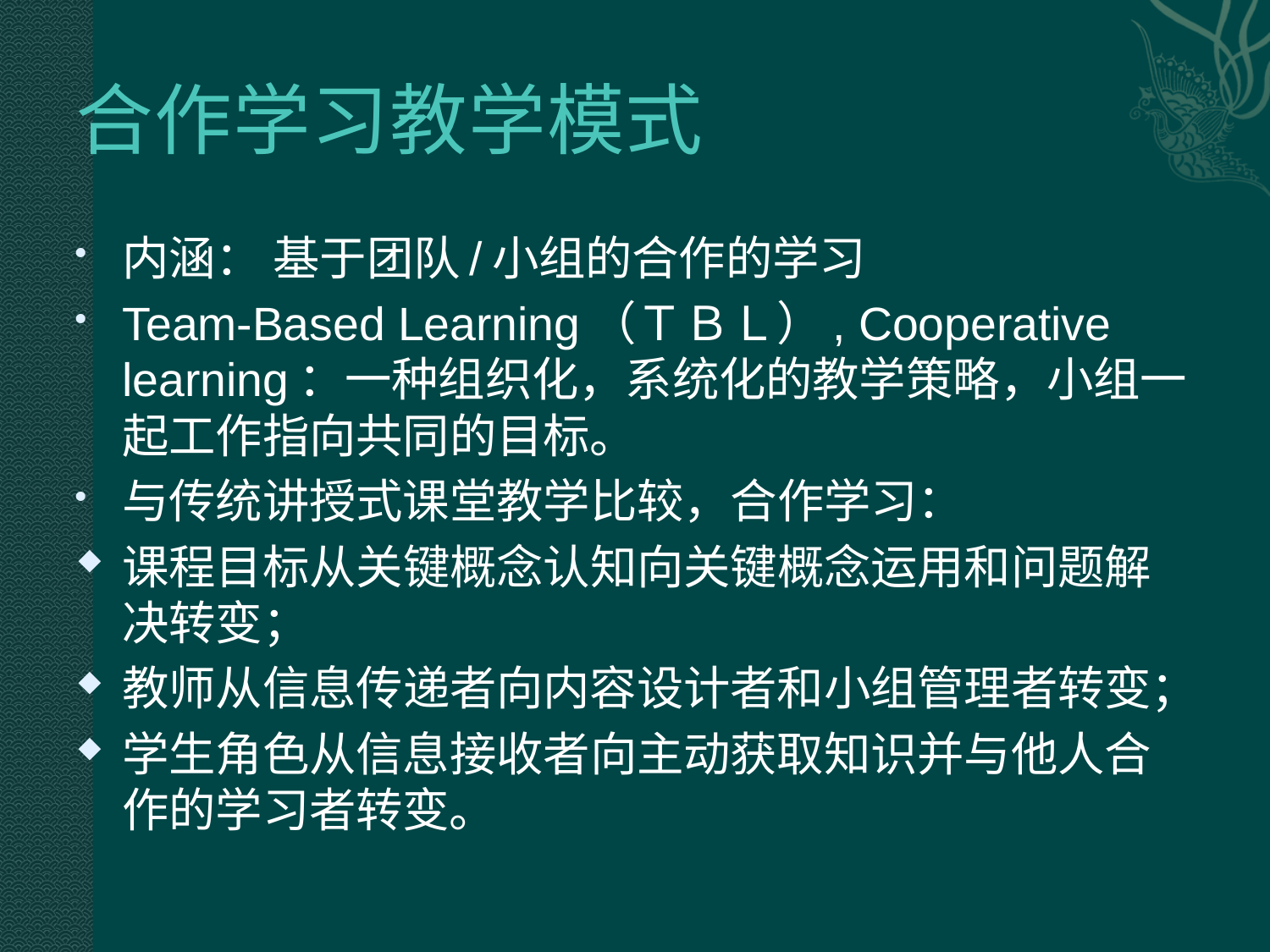

# 合作学习教学模式
内涵： 基于团队/小组的合作的学习
Team-Based Learning（ＴＢＬ）, Cooperative learning：一种组织化，系统化的教学策略，小组一起工作指向共同的目标。
与传统讲授式课堂教学比较，合作学习：
课程目标从关键概念认知向关键概念运用和问题解决转变；
教师从信息传递者向内容设计者和小组管理者转变；
学生角色从信息接收者向主动获取知识并与他人合作的学习者转变。